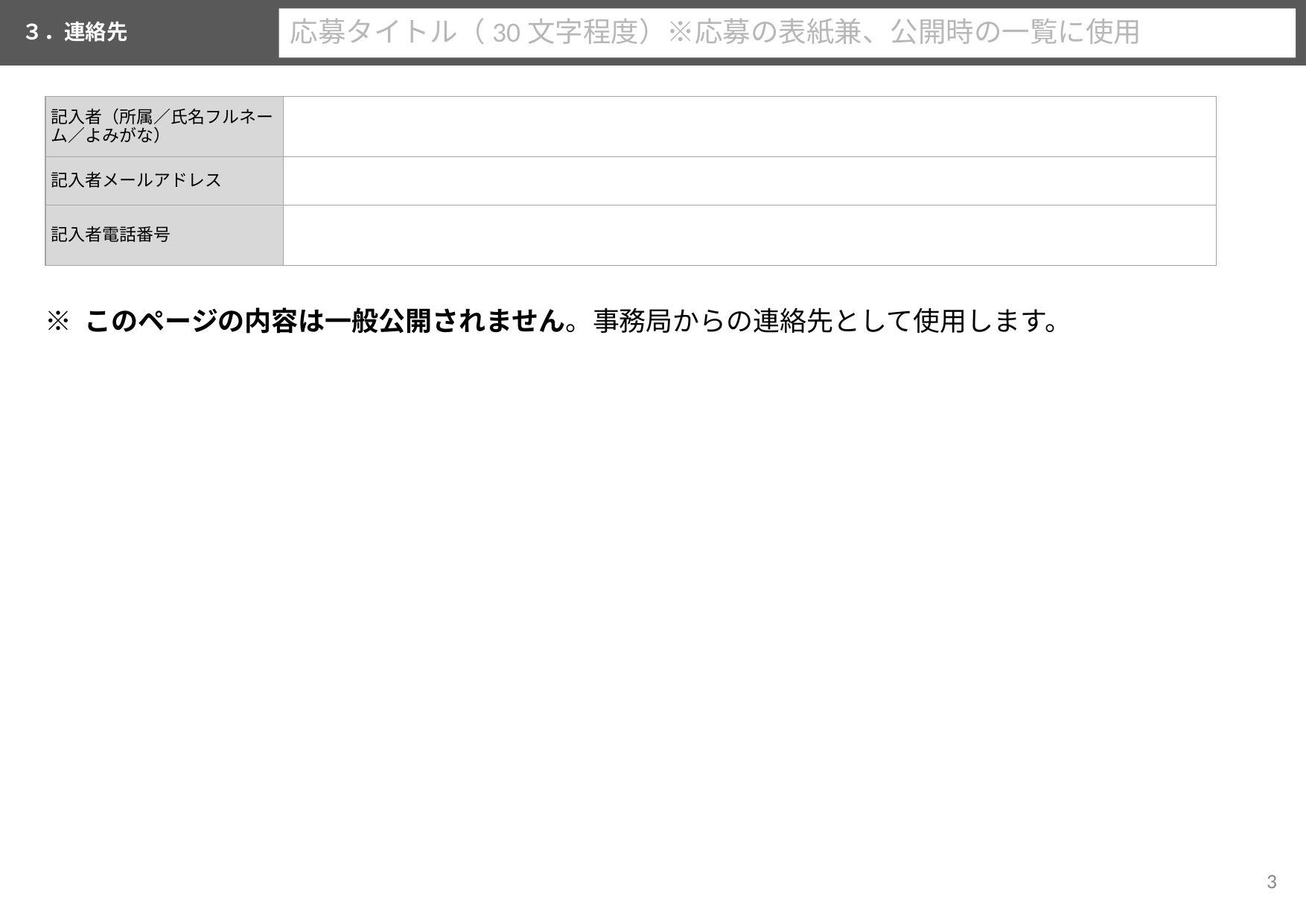

応募タイトル（30文字程度）※応募の表紙兼、公開時の一覧に使用
３．連絡先
| 記入者（所属／氏名フルネーム／よみがな） |  |
| --- | --- |
| 記入者メールアドレス |  |
| 記入者電話番号 |  |
※ このページの内容は一般公開されません。事務局からの連絡先として使用します。
3